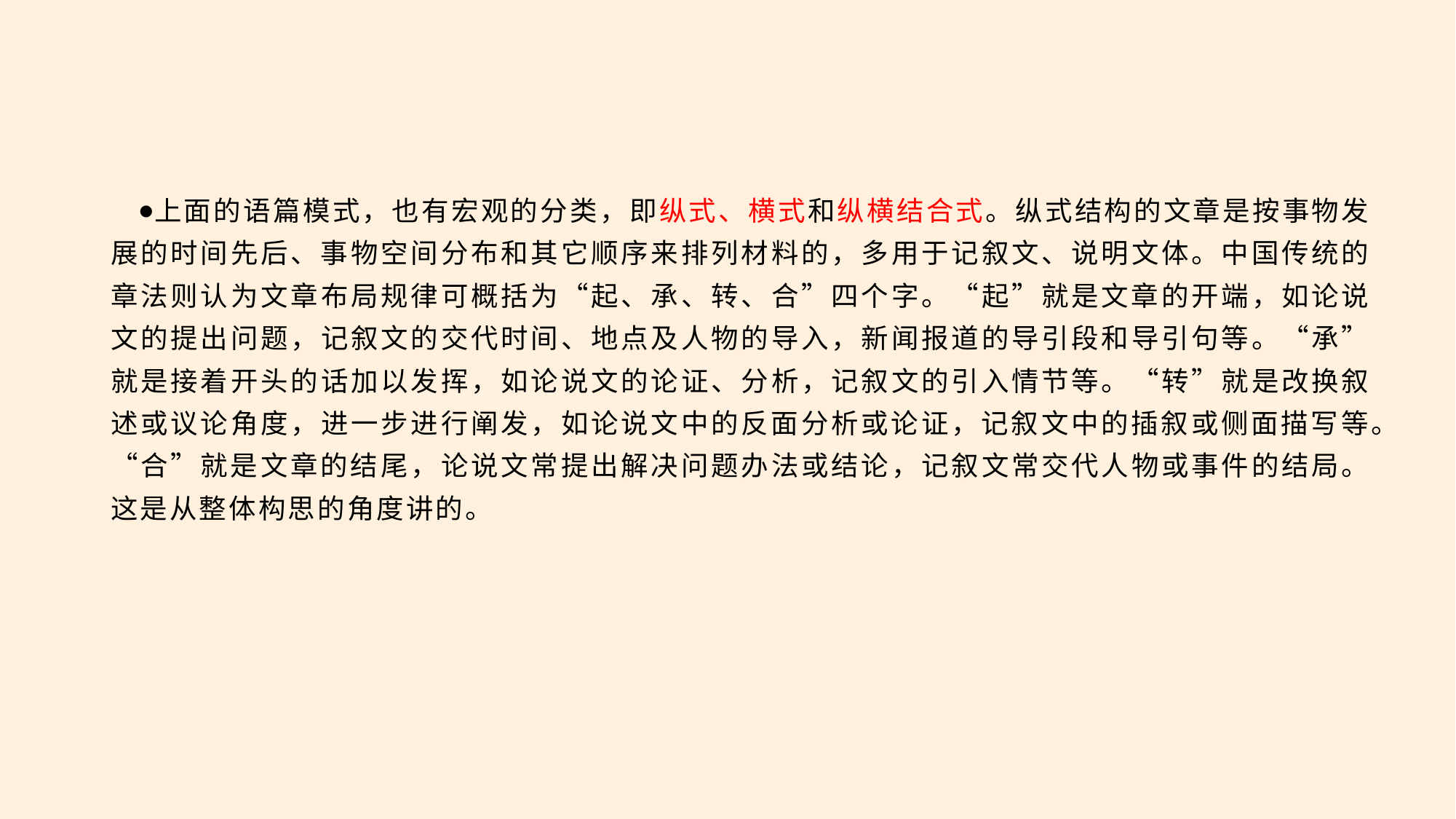

#
上面的语篇模式，也有宏观的分类，即纵式、横式和纵横结合式。纵式结构的文章是按事物发展的时间先后、事物空间分布和其它顺序来排列材料的，多用于记叙文、说明文体。中国传统的章法则认为文章布局规律可概括为“起、承、转、合”四个字。“起”就是文章的开端，如论说文的提出问题，记叙文的交代时间、地点及人物的导入，新闻报道的导引段和导引句等。“承”就是接着开头的话加以发挥，如论说文的论证、分析，记叙文的引入情节等。“转”就是改换叙述或议论角度，进一步进行阐发，如论说文中的反面分析或论证，记叙文中的插叙或侧面描写等。“合”就是文章的结尾，论说文常提出解决问题办法或结论，记叙文常交代人物或事件的结局。这是从整体构思的角度讲的。